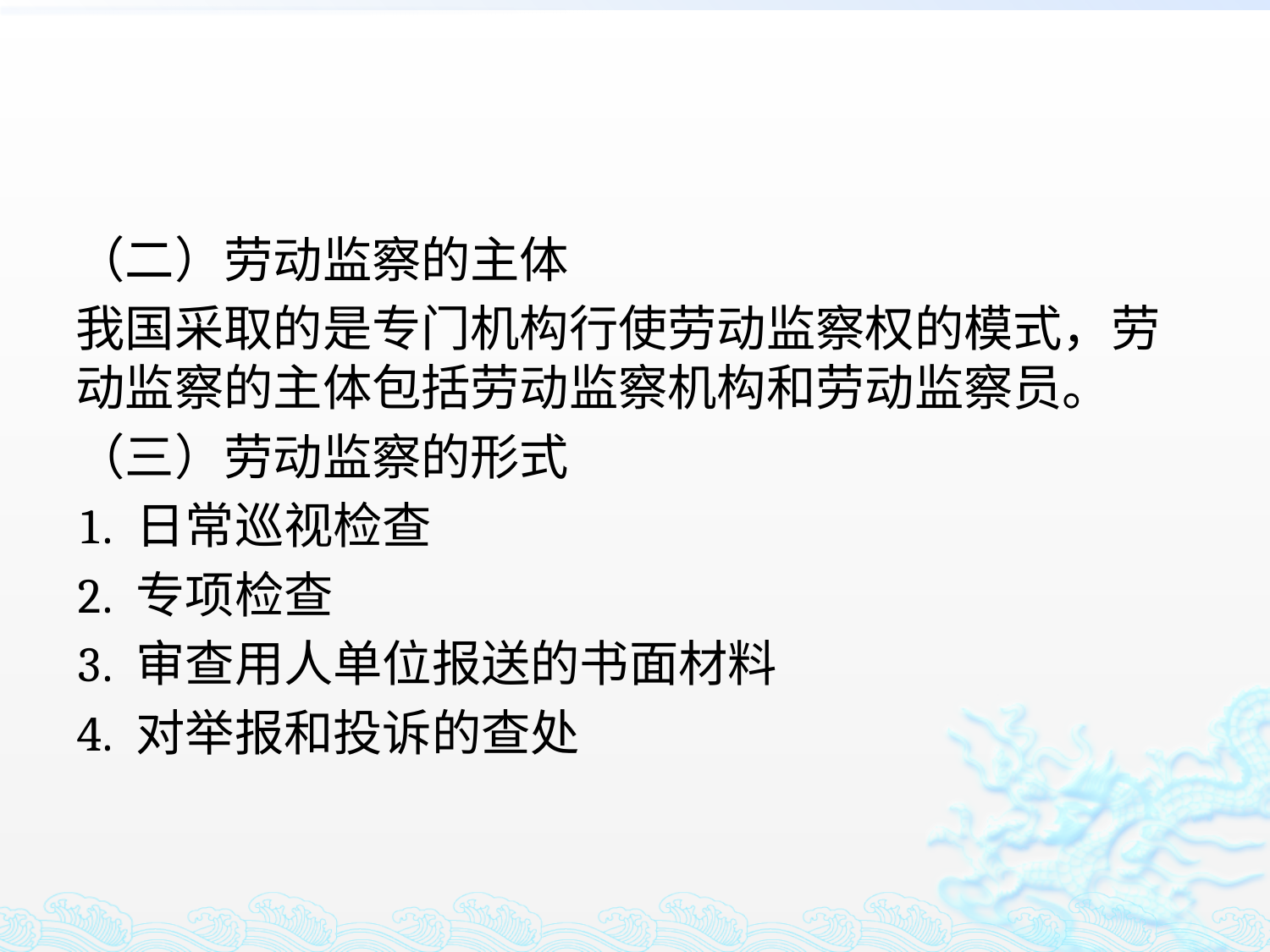

#
（二）劳动监察的主体
我国采取的是专门机构行使劳动监察权的模式，劳动监察的主体包括劳动监察机构和劳动监察员。
（三）劳动监察的形式
1. 日常巡视检查
2. 专项检查
3. 审查用人单位报送的书面材料
4. 对举报和投诉的查处